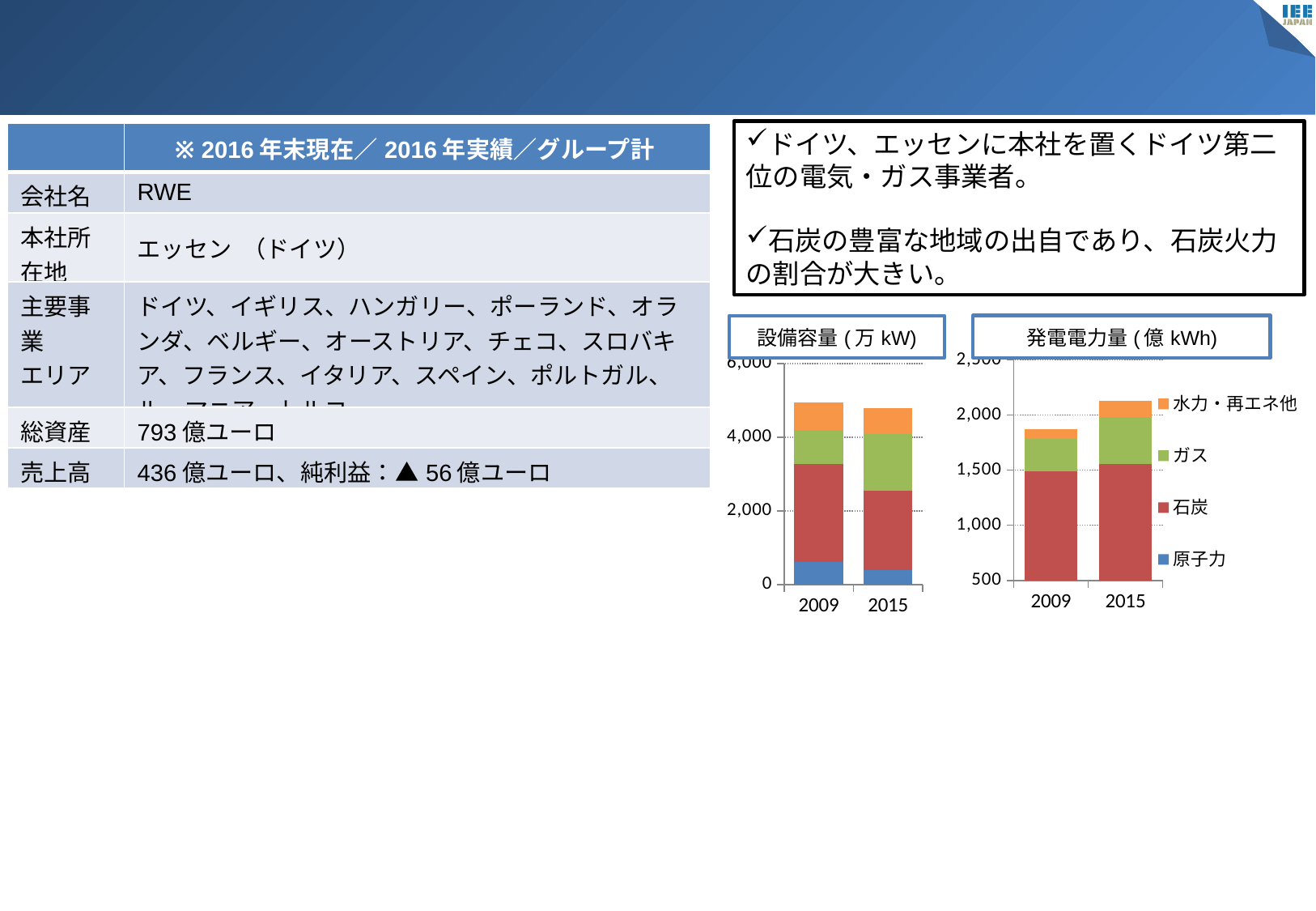

ドイツ、エッセンに本社を置くドイツ第二位の電気・ガス事業者。

石炭の豊富な地域の出自であり、石炭火力の割合が大きい。
|  | ※ 2016年末現在／2016年実績／グループ計 |
| --- | --- |
| 会社名 | RWE |
| 本社所在地 | エッセン （ドイツ） |
| 主要事業 エリア | ドイツ、イギリス、ハンガリー、ポーランド、オランダ、ベルギー、オーストリア、チェコ、スロバキア、フランス、イタリア、スペイン、ポルトガル、ルーマニア、トルコ |
| 総資産 | 793億ユーロ |
| 売上高 | 436億ユーロ、純利益：▲56億ユーロ |

### Chart

| Category | 原子力 | 石炭 | ガス | 水力他 |
|---|---|---|---|---|
| 2009 | 629.5 | 2646.5 | 914.4 | 767.8 |
| 2015 | 405.0 | 2138.0 | 1552.0 | 711.0 |

### Chart

| Category | 原子力 | 石炭 | ガス | 水力・再エネ他 |
|---|---|---|---|---|
| 2009 | 339.0 | 1150.0 | 297.0 | 86.0 |
| 2015 | 317.0 | 1243.0 | 426.0 | 144.0 |